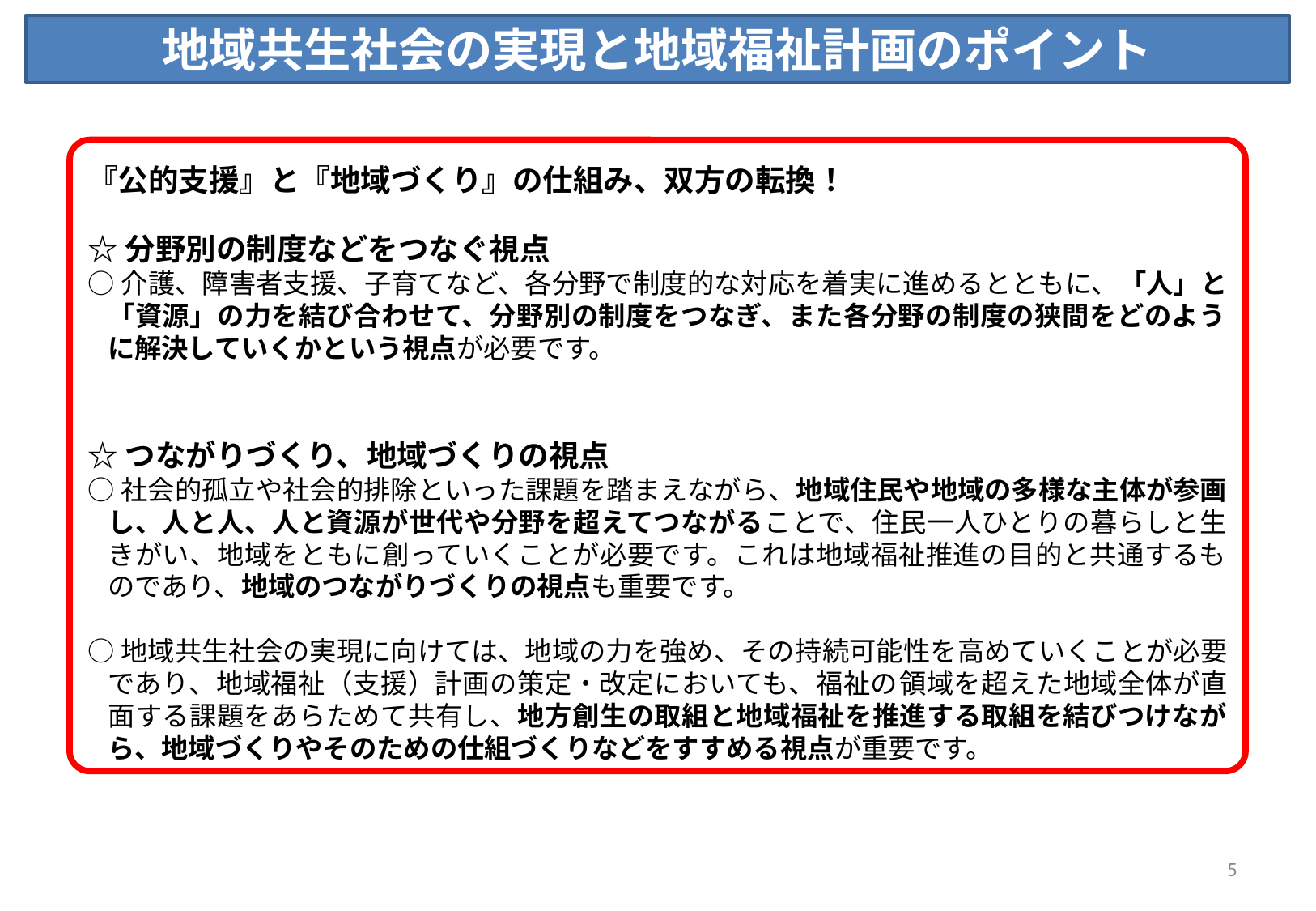

地域共生社会の実現と地域福祉計画のポイント

『公的支援』と『地域づくり』の仕組み、双方の転換！

☆分野別の制度などをつなぐ視点
○介護、障害者支援、子育てなど、各分野で制度的な対応を着実に進めるとともに、「人」と「資源」の力を結び合わせて、分野別の制度をつなぎ、また各分野の制度の狭間をどのように解決していくかという視点が必要です。

☆つながりづくり、地域づくりの視点
○社会的孤立や社会的排除といった課題を踏まえながら、地域住民や地域の多様な主体が参画し、人と人、人と資源が世代や分野を超えてつながることで、住民一人ひとりの暮らしと生きがい、地域をともに創っていくことが必要です。これは地域福祉推進の目的と共通するものであり、地域のつながりづくりの視点も重要です。

○地域共生社会の実現に向けては、地域の力を強め、その持続可能性を高めていくことが必要であり、地域福祉（支援）計画の策定・改定においても、福祉の領域を超えた地域全体が直面する課題をあらためて共有し、地方創生の取組と地域福祉を推進する取組を結びつけながら、地域づくりやそのための仕組づくりなどをすすめる視点が重要です。

5